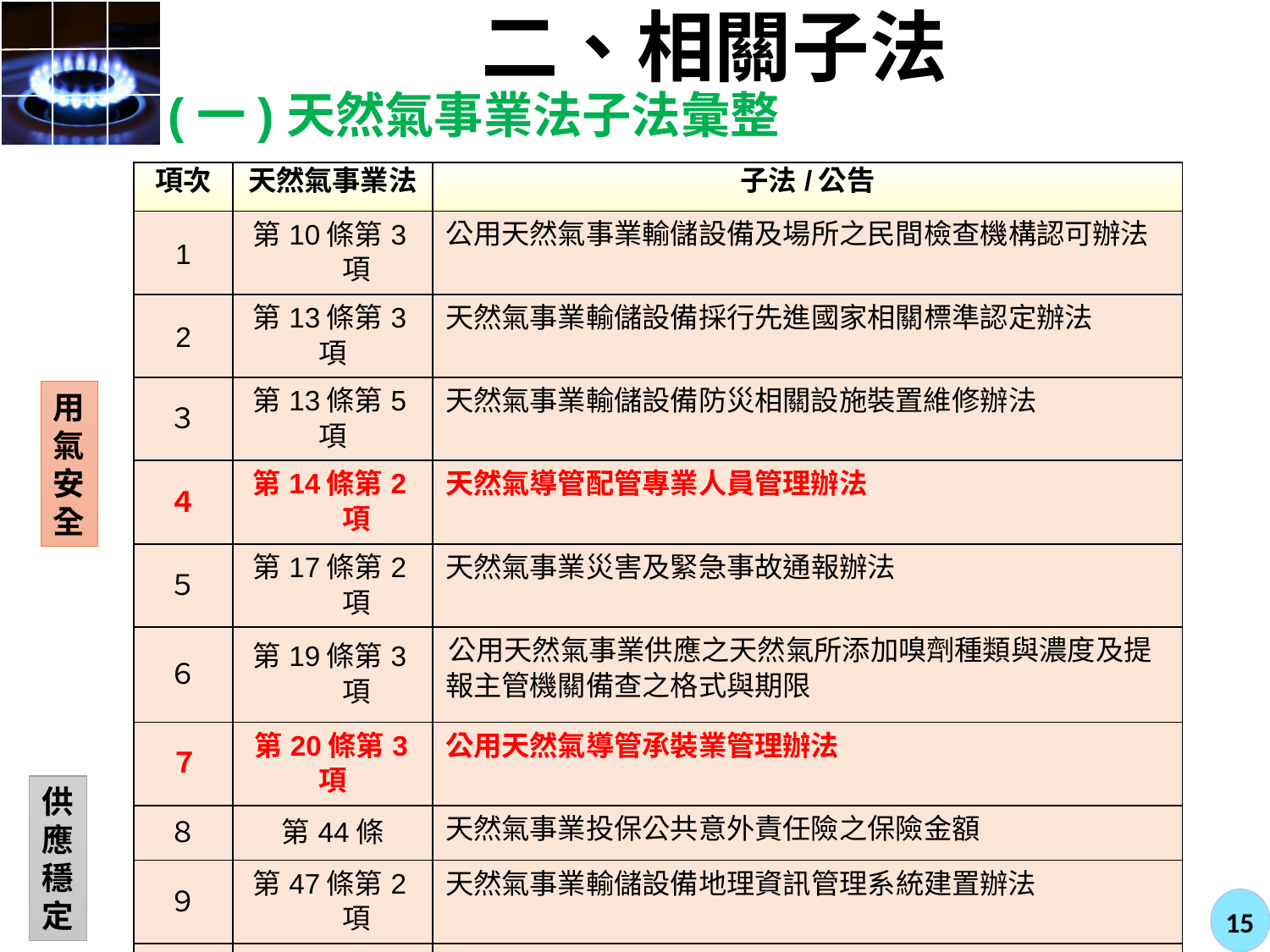

# 二、相關子法
(一)天然氣事業法子法彙整
| 項次 | 天然氣事業法 | 子法/公告 |
| --- | --- | --- |
| 1 | 第10條第3項 | 公用天然氣事業輸儲設備及場所之民間檢查機構認可辦法 |
| 2 | 第13條第3項 | 天然氣事業輸儲設備採行先進國家相關標準認定辦法 |
| ３ | 第13條第5項 | 天然氣事業輸儲設備防災相關設施裝置維修辦法 |
| ４ | 第14條第2項 | 天然氣導管配管專業人員管理辦法 |
| ５ | 第17條第2項 | 天然氣事業災害及緊急事故通報辦法 |
| ６ | 第19條第3項 | 公用天然氣事業供應之天然氣所添加嗅劑種類與濃度及提報主管機關備查之格式與期限 |
| ７ | 第20條第3項 | 公用天然氣導管承裝業管理辦法 |
| ８ | 第44條 | 天然氣事業投保公共意外責任險之保險金額 |
| ９ | 第47條第2項 | 天然氣事業輸儲設備地理資訊管理系統建置辦法 |
| 10 | 第69條第3項 | 天然氣導管專任技術人員專案技能檢定辦法 |
| 11 | 第31條第3項 | 天然氣生產或進口事業自備儲槽容量 |
| 12 | 第45條第2項 | 天然氣供應及價格管制實施辦法 |
用
氣
安
全
供應
穩定
15